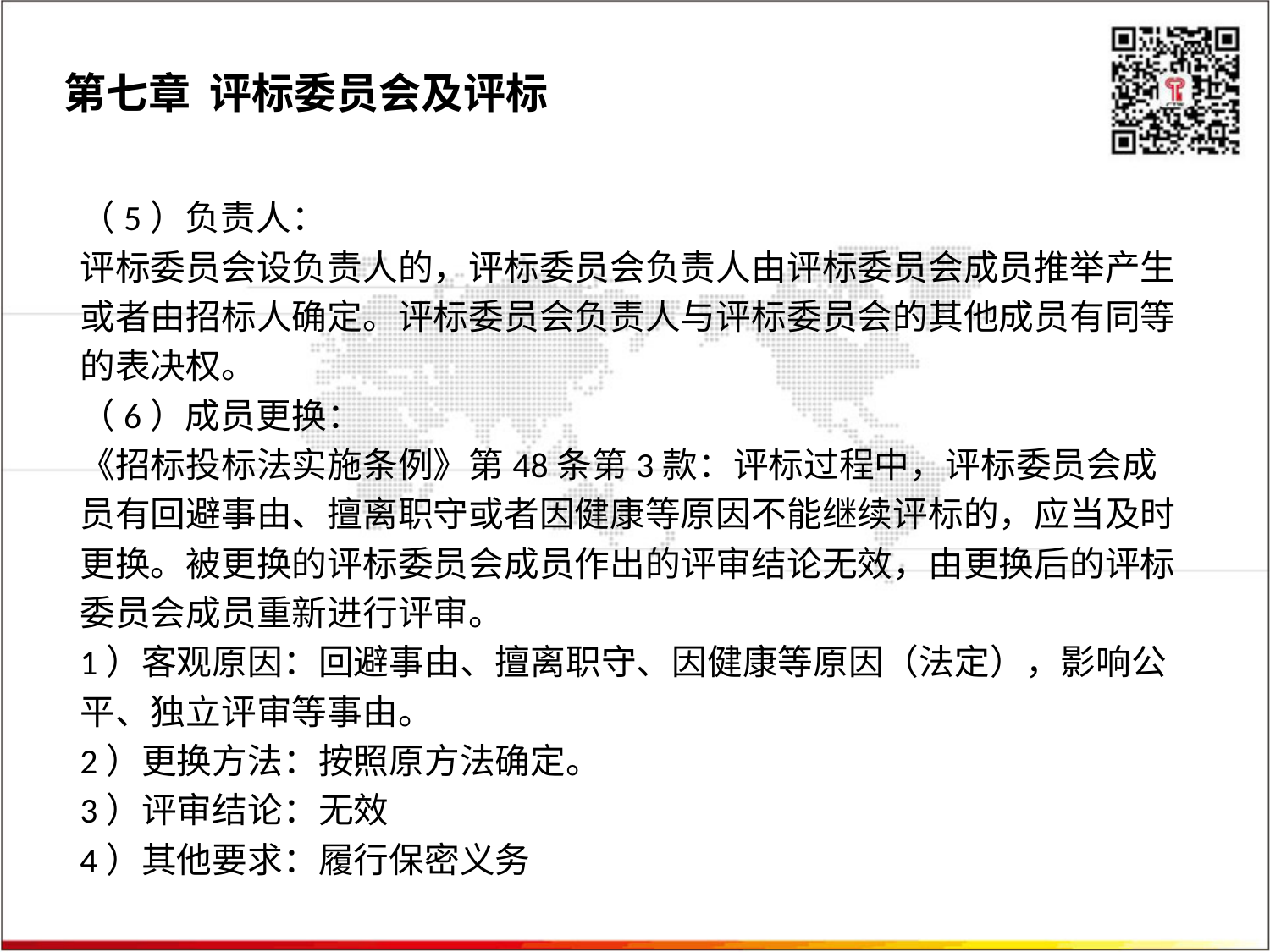

第七章  评标委员会及评标
（5）负责人：
评标委员会设负责人的，评标委员会负责人由评标委员会成员推举产生或者由招标人确定。评标委员会负责人与评标委员会的其他成员有同等的表决权。
（6）成员更换：
《招标投标法实施条例》第48条第3款：评标过程中，评标委员会成员有回避事由、擅离职守或者因健康等原因不能继续评标的，应当及时更换。被更换的评标委员会成员作出的评审结论无效，由更换后的评标委员会成员重新进行评审。
1）客观原因：回避事由、擅离职守、因健康等原因（法定），影响公平、独立评审等事由。
2）更换方法：按照原方法确定。
3）评审结论：无效
4）其他要求：履行保密义务